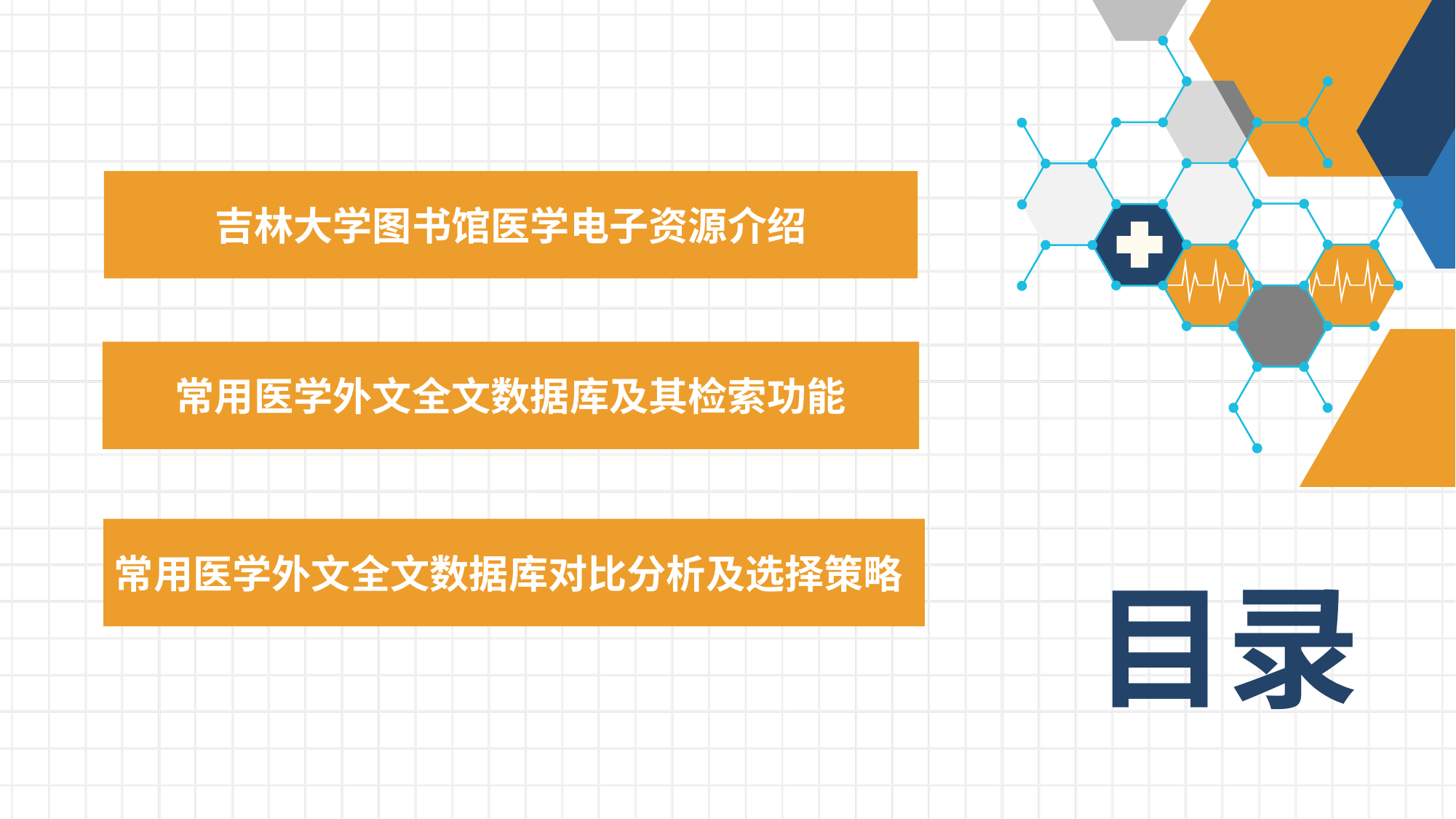

吉林大学图书馆医学电子资源介绍
常用医学外文全文数据库及其检索功能
常用医学外文全文数据库对比分析及选择策略
目录